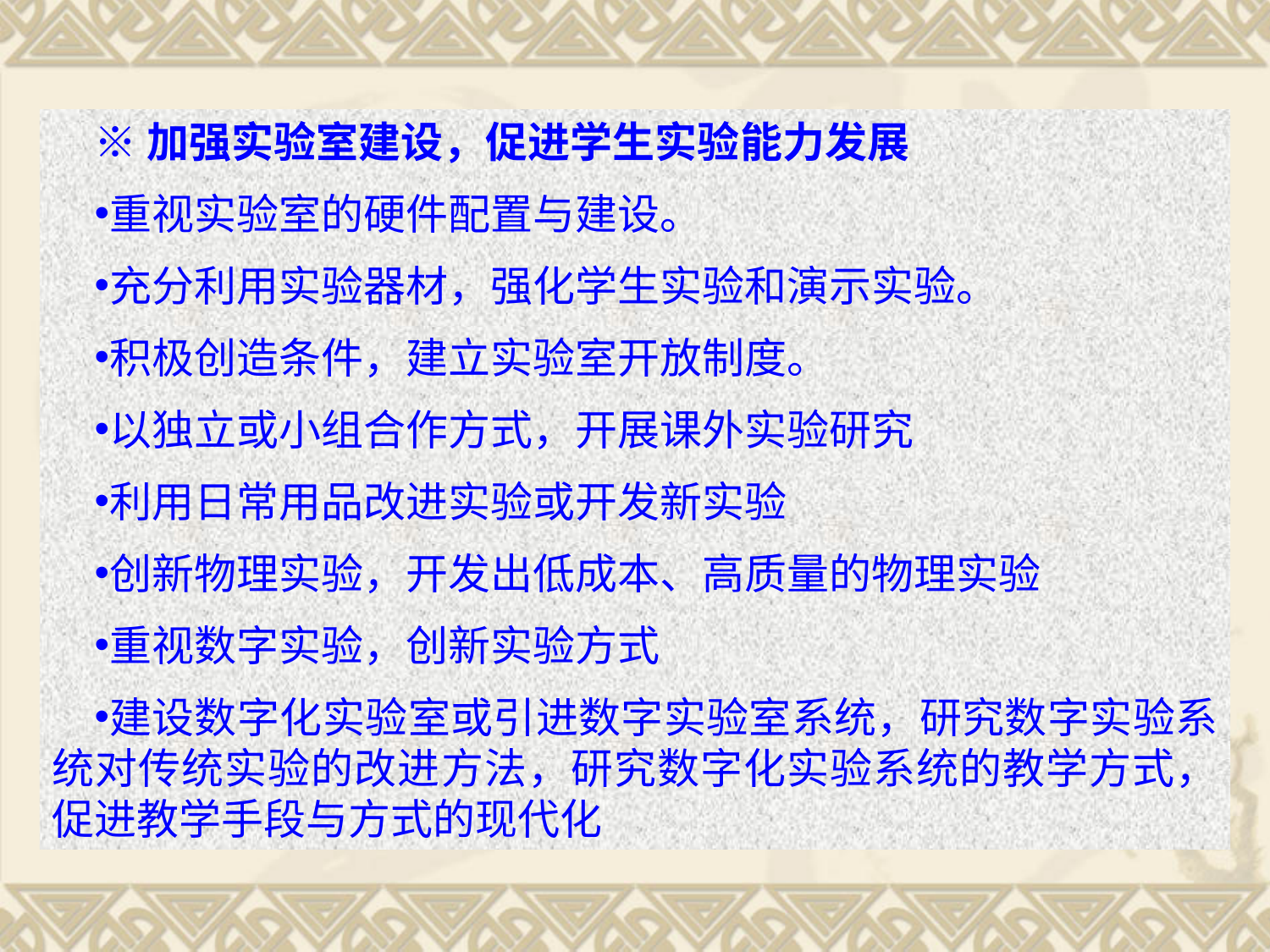

※加强实验室建设，促进学生实验能力发展
重视实验室的硬件配置与建设。
充分利用实验器材，强化学生实验和演示实验。
积极创造条件，建立实验室开放制度。
以独立或小组合作方式，开展课外实验研究
利用日常用品改进实验或开发新实验
创新物理实验，开发出低成本、高质量的物理实验
重视数字实验，创新实验方式
建设数字化实验室或引进数字实验室系统，研究数字实验系统对传统实验的改进方法，研究数字化实验系统的教学方式，促进教学手段与方式的现代化